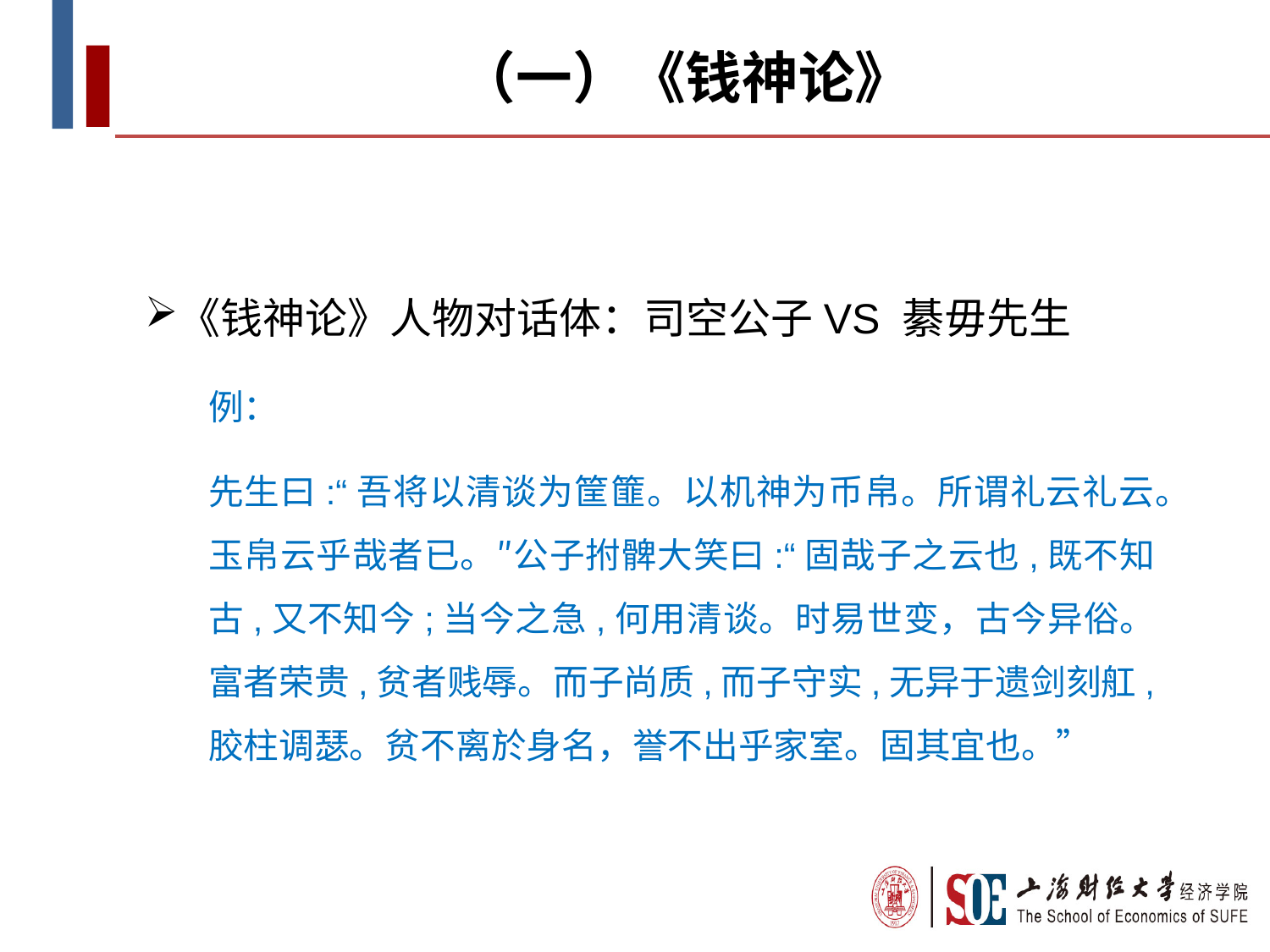

（一）《钱神论》
《钱神论》人物对话体：司空公子VS 綦毋先生
例：
先生曰:“吾将以清谈为筐篚。以机神为币帛。所谓礼云礼云。玉帛云乎哉者已。″公子拊髀大笑曰:“固哉子之云也,既不知古,又不知今;当今之急,何用清谈。时易世变，古今异俗。富者荣贵,贫者贱辱。而子尚质,而子守实,无异于遗剑刻舡,胶柱调瑟。贫不离於身名，誉不出乎家室。固其宜也。”